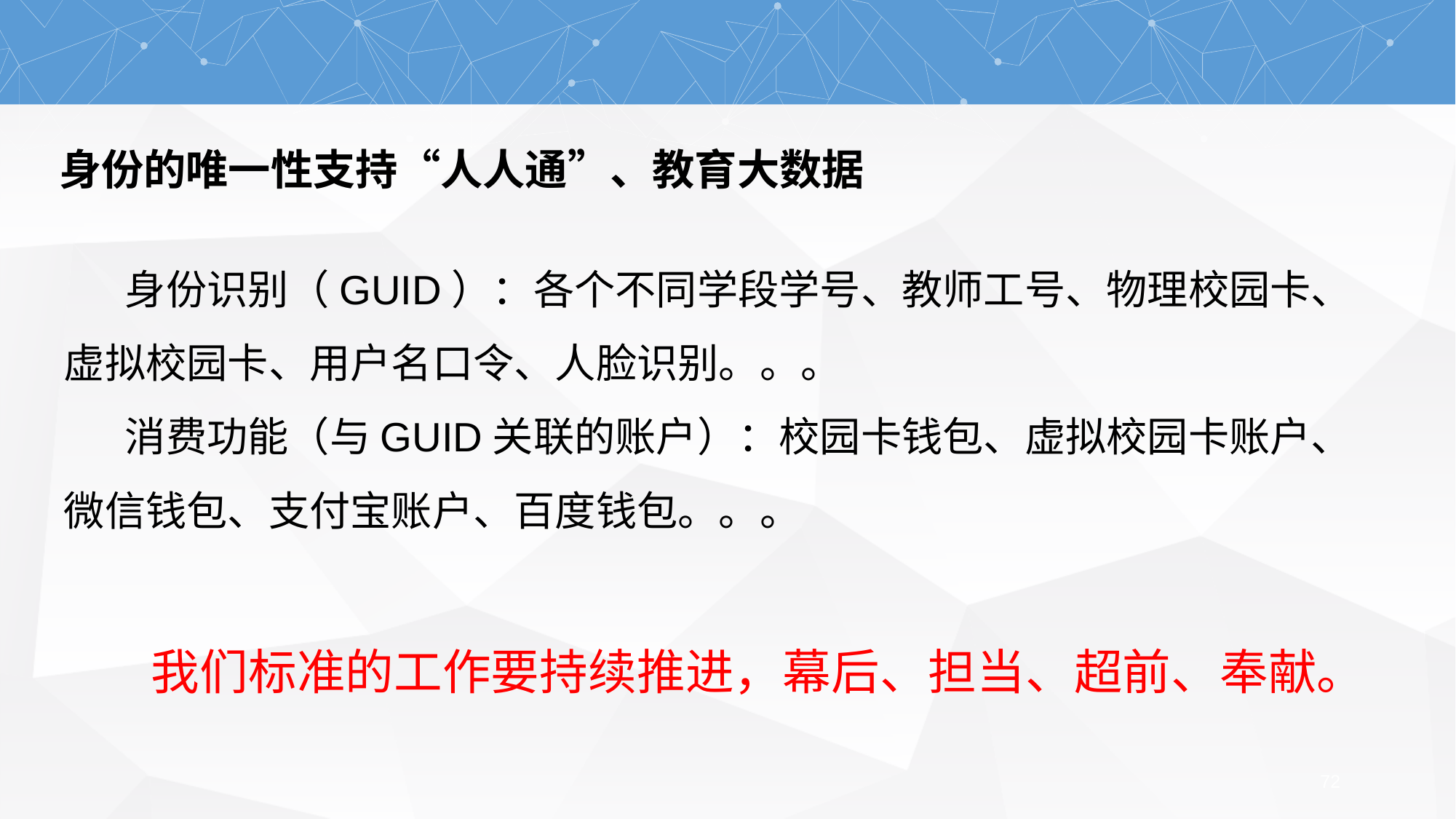

身份的唯一性支持“人人通”、教育大数据
身份识别（GUID）：各个不同学段学号、教师工号、物理校园卡、虚拟校园卡、用户名口令、人脸识别。。。
消费功能（与GUID关联的账户）：校园卡钱包、虚拟校园卡账户、微信钱包、支付宝账户、百度钱包。。。
我们标准的工作要持续推进，幕后、担当、超前、奉献。
72